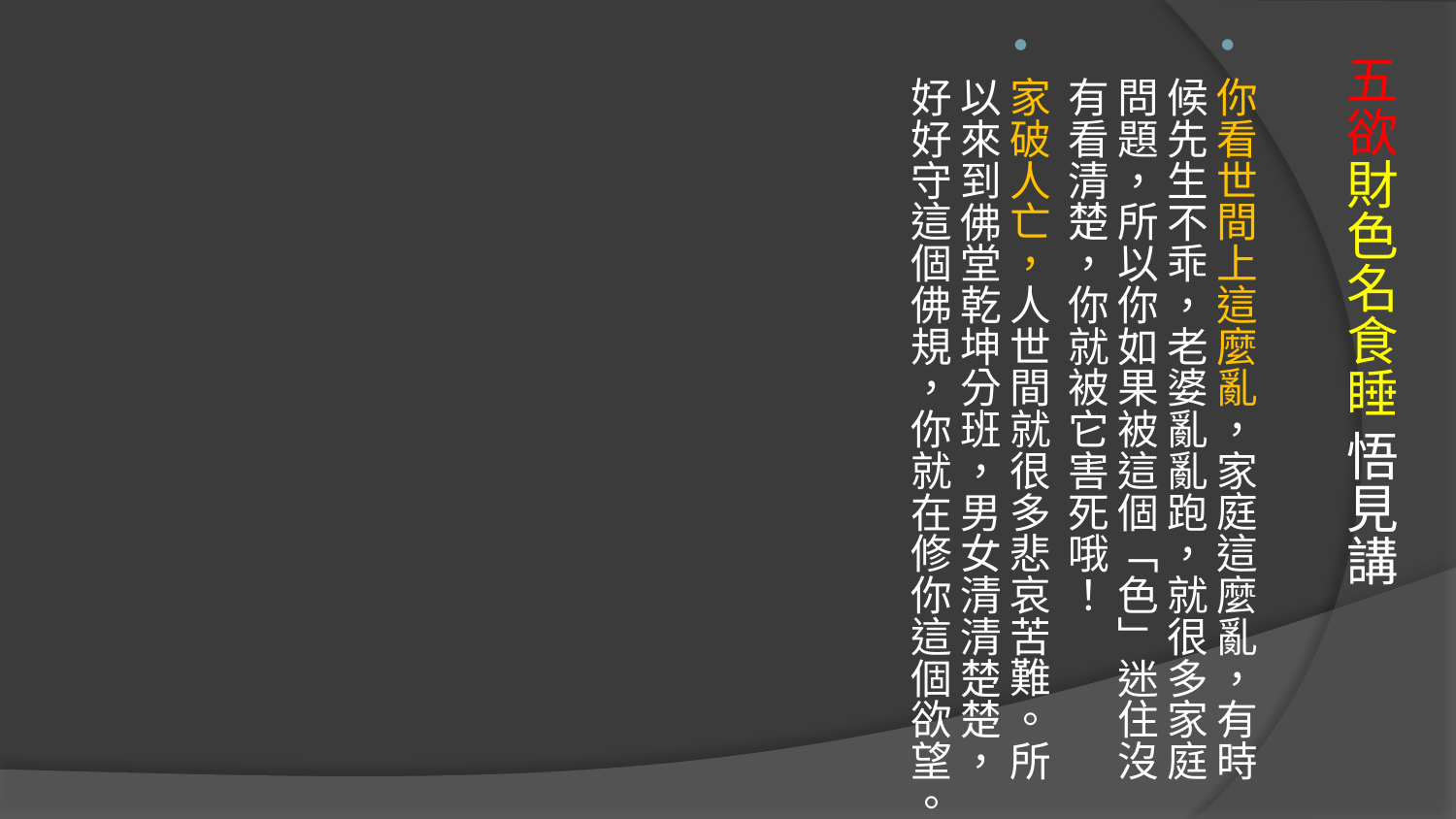

你看世間上這麼亂，家庭這麼亂，有時候先生不乖，老婆亂亂跑，就很多家庭問題，所以你如果被這個「色」迷住沒有看清楚，你就被它害死哦！
家破人亡，人世間就很多悲哀苦難。所以來到佛堂乾坤分班，男女清清楚楚，好好守這個佛規，你就在修你這個欲望。

# 五欲財色名食睡 悟見講